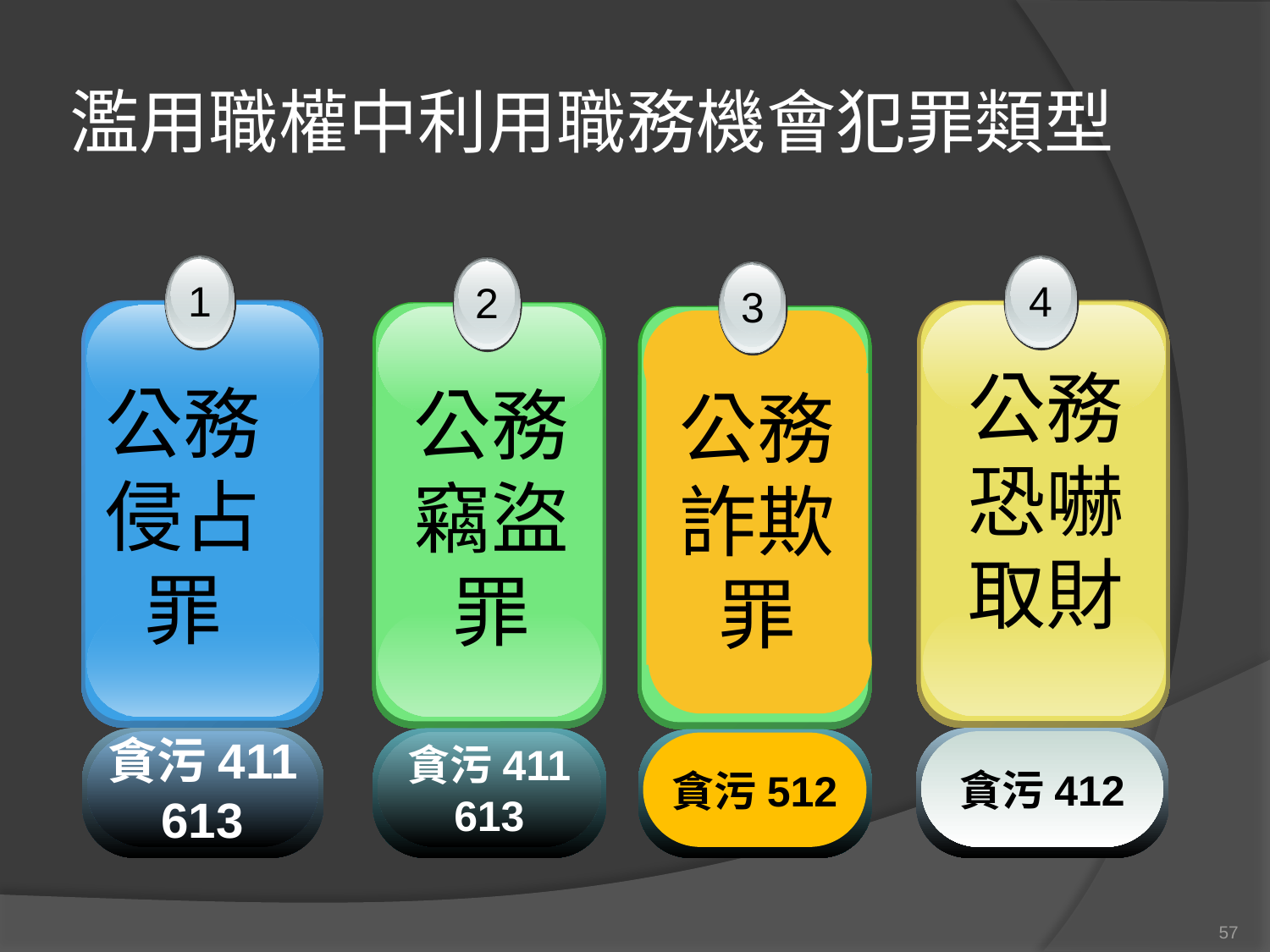

# 濫用職權中利用職務機會犯罪類型

1

公務侵占罪

貪污411
613

4

公務恐嚇取財

貪污412

2

公務竊盜罪

貪污411
613

3

公務詐欺罪

貪污512
57